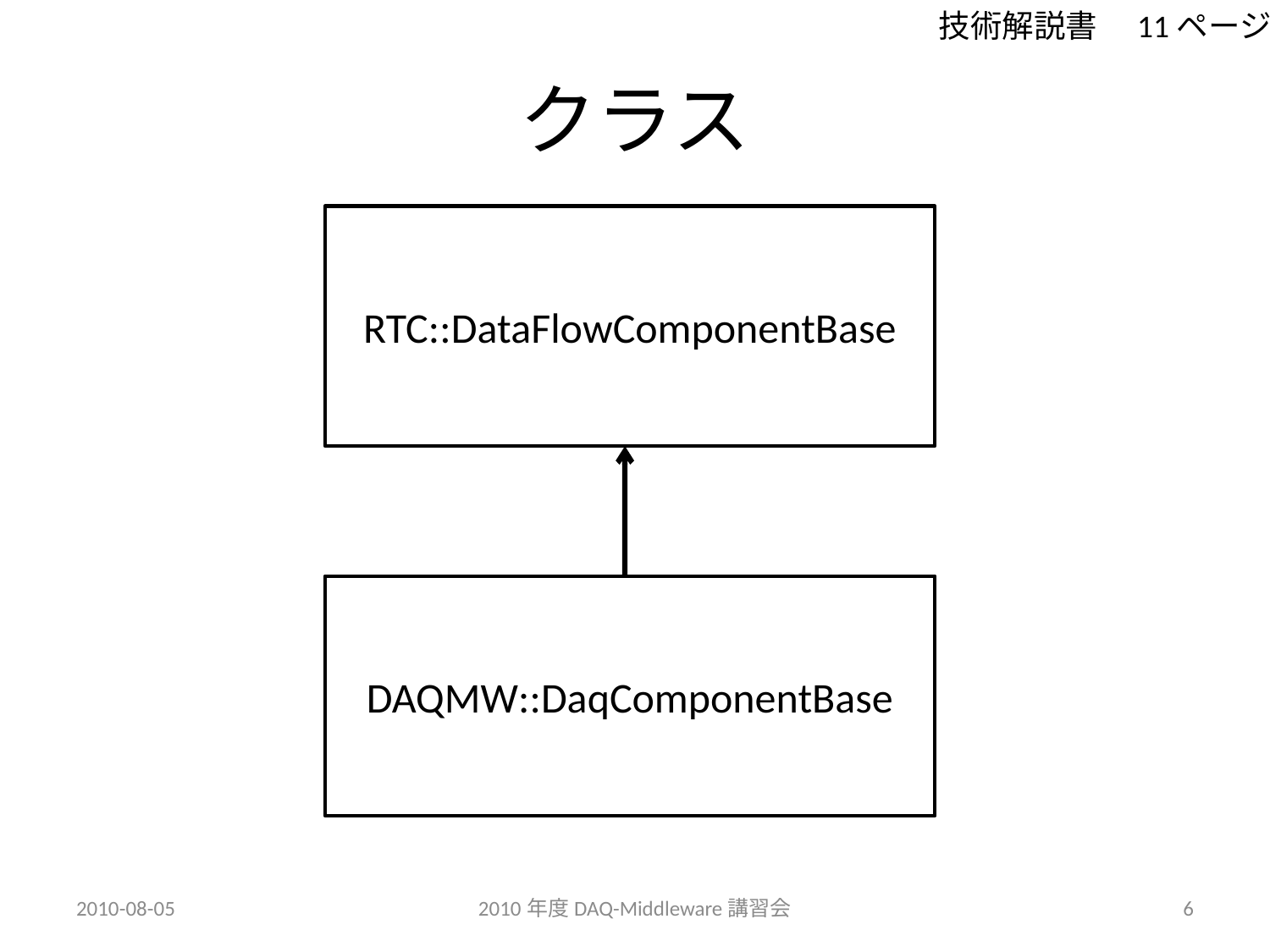

技術解説書　11ページ
# クラス
RTC::DataFlowComponentBase
DAQMW::DaqComponentBase
2010-08-05
2010年度DAQ-Middleware講習会
6